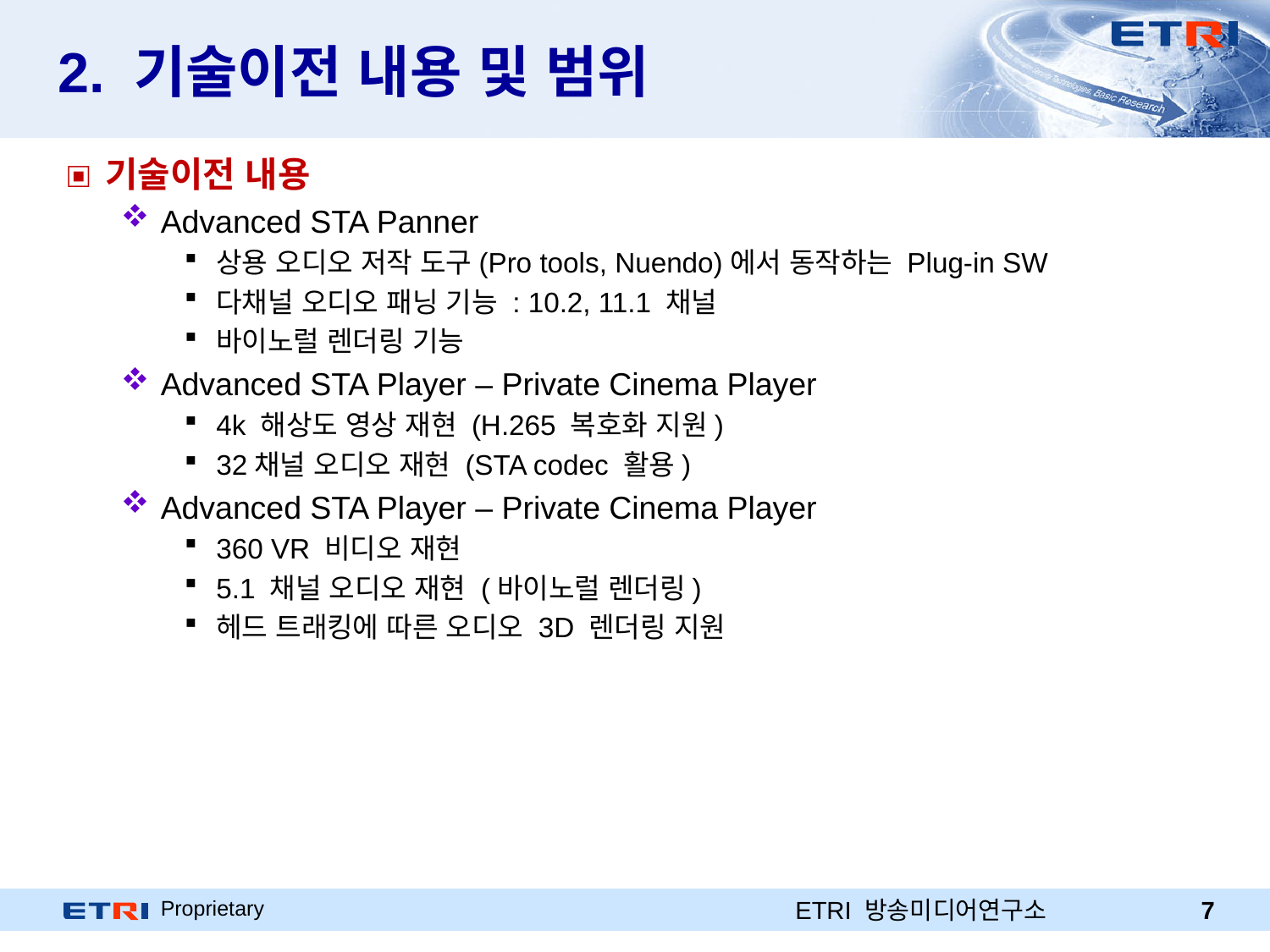

# 2. 기술이전 내용 및 범위
기술이전 내용
Advanced STA Panner
상용 오디오 저작 도구(Pro tools, Nuendo)에서 동작하는 Plug-in SW
다채널 오디오 패닝 기능 : 10.2, 11.1 채널
바이노럴 렌더링 기능
Advanced STA Player – Private Cinema Player
4k 해상도 영상 재현 (H.265 복호화 지원)
32채널 오디오 재현 (STA codec 활용)
Advanced STA Player – Private Cinema Player
360 VR 비디오 재현
5.1 채널 오디오 재현 (바이노럴 렌더링)
헤드 트래킹에 따른 오디오 3D 렌더링 지원
ETRI 방송미디어연구소
7